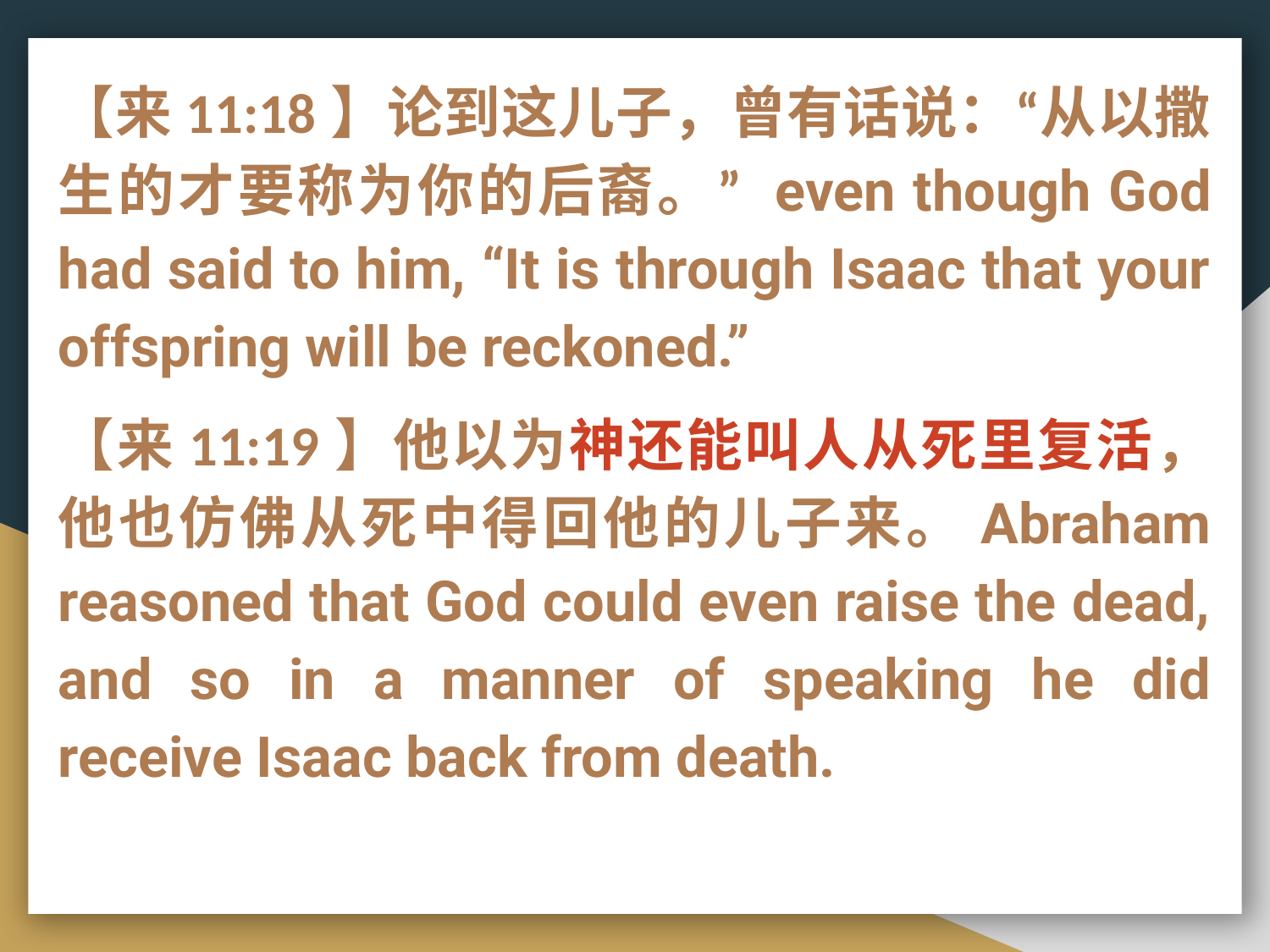

【来11:18】论到这儿子，曾有话说：“从以撒生的才要称为你的后裔。” even though God had said to him, “It is through Isaac that your offspring will be reckoned.”
【来11:19】他以为神还能叫人从死里复活，他也仿佛从死中得回他的儿子来。Abraham reasoned that God could even raise the dead, and so in a manner of speaking he did receive Isaac back from death.